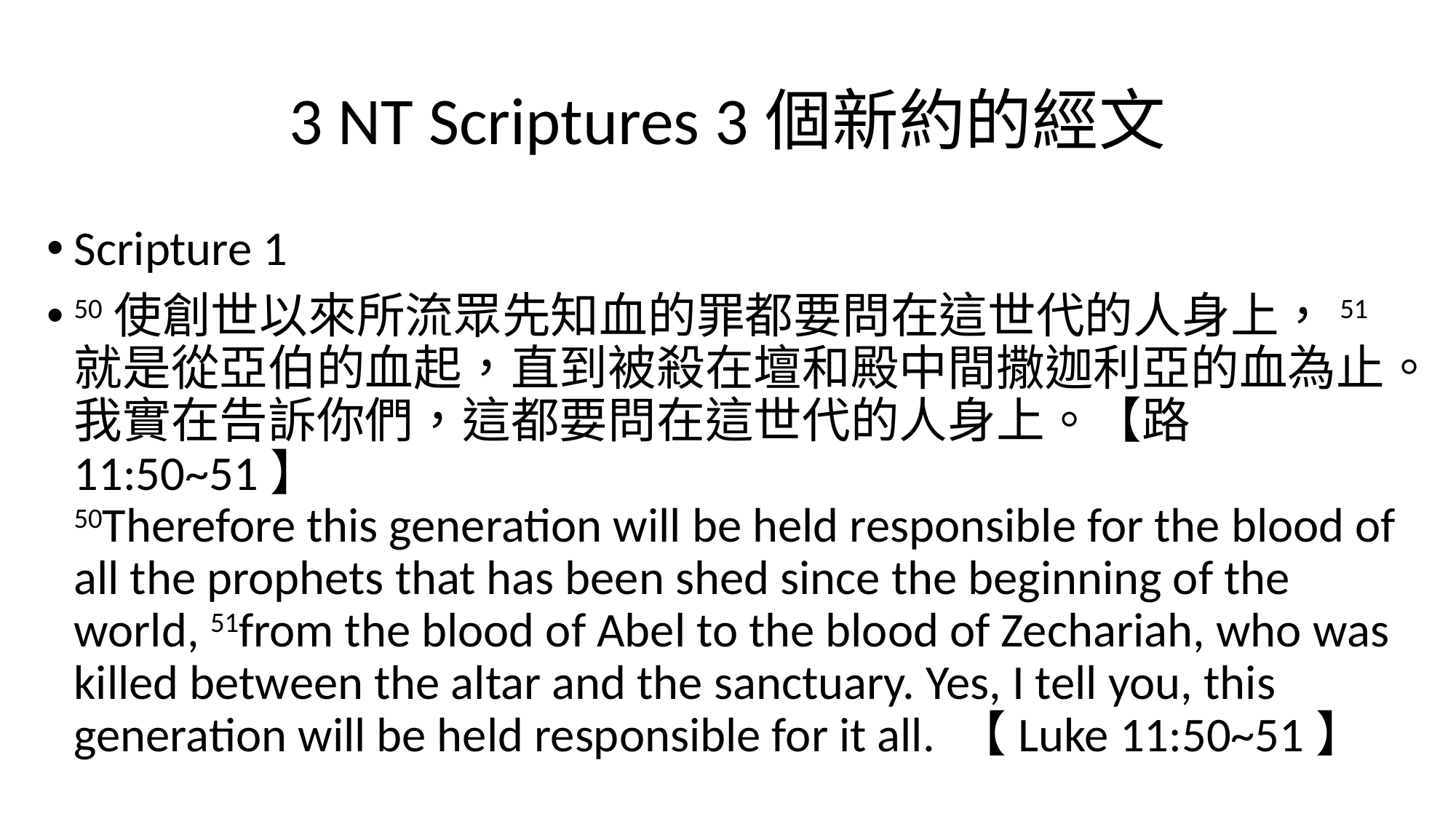

# 3 NT Scriptures 3個新約的經文
Scripture 1
50使創世以來所流眾先知血的罪都要問在這世代的人身上，51就是從亞伯的血起，直到被殺在壇和殿中間撒迦利亞的血為止。我實在告訴你們，這都要問在這世代的人身上。【路 11:50~51】
50Therefore this generation will be held responsible for the blood of all the prophets that has been shed since the beginning of the world, 51from the blood of Abel to the blood of Zechariah, who was killed between the altar and the sanctuary. Yes, I tell you, this generation will be held responsible for it all. 【Luke 11:50~51】